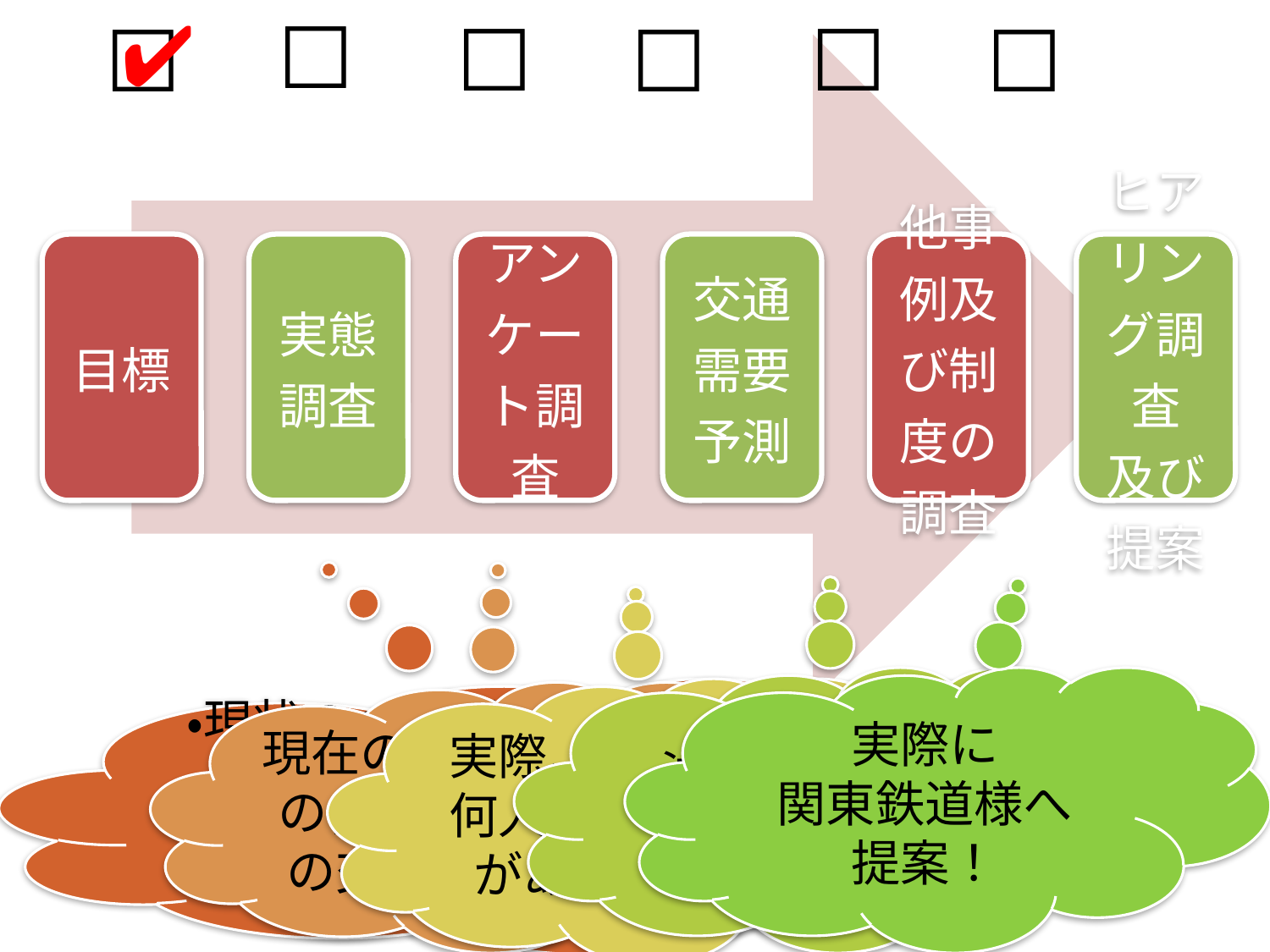

✔
☐
☐
☐
☐
☐
☐
目標
アンケート調査
実態調査
ヒアリング調査
及び提案
交通需要予測
他事例及び制度の調査
法的に実現は
可能なのか？
実際に
関東鉄道様へ
提案！
・現状のつくば号の運行時間は？
  ・つくばセンター以降の
キャパシティは充分にあるのか？
実際、1日に約何人乗る可能性があるのか？
現在の、筑波大生の個人属性・夜間の交通行動は？